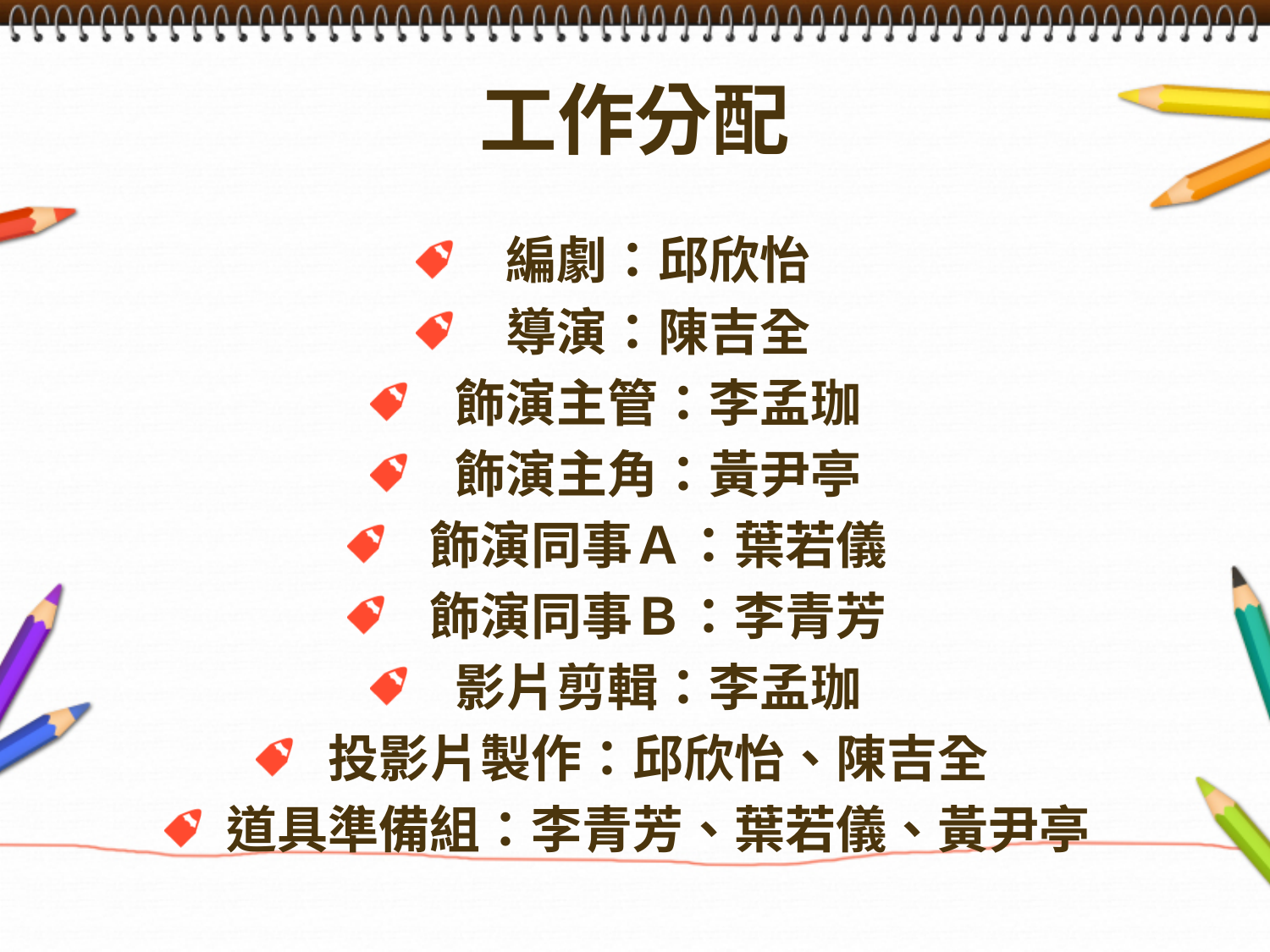

# 工作分配
編劇：邱欣怡
導演：陳吉全
飾演主管：李孟珈
飾演主角：黃尹亭
飾演同事Ａ：葉若儀
飾演同事Ｂ：李青芳
影片剪輯：李孟珈
投影片製作：邱欣怡、陳吉全
道具準備組：李青芳、葉若儀、黃尹亭